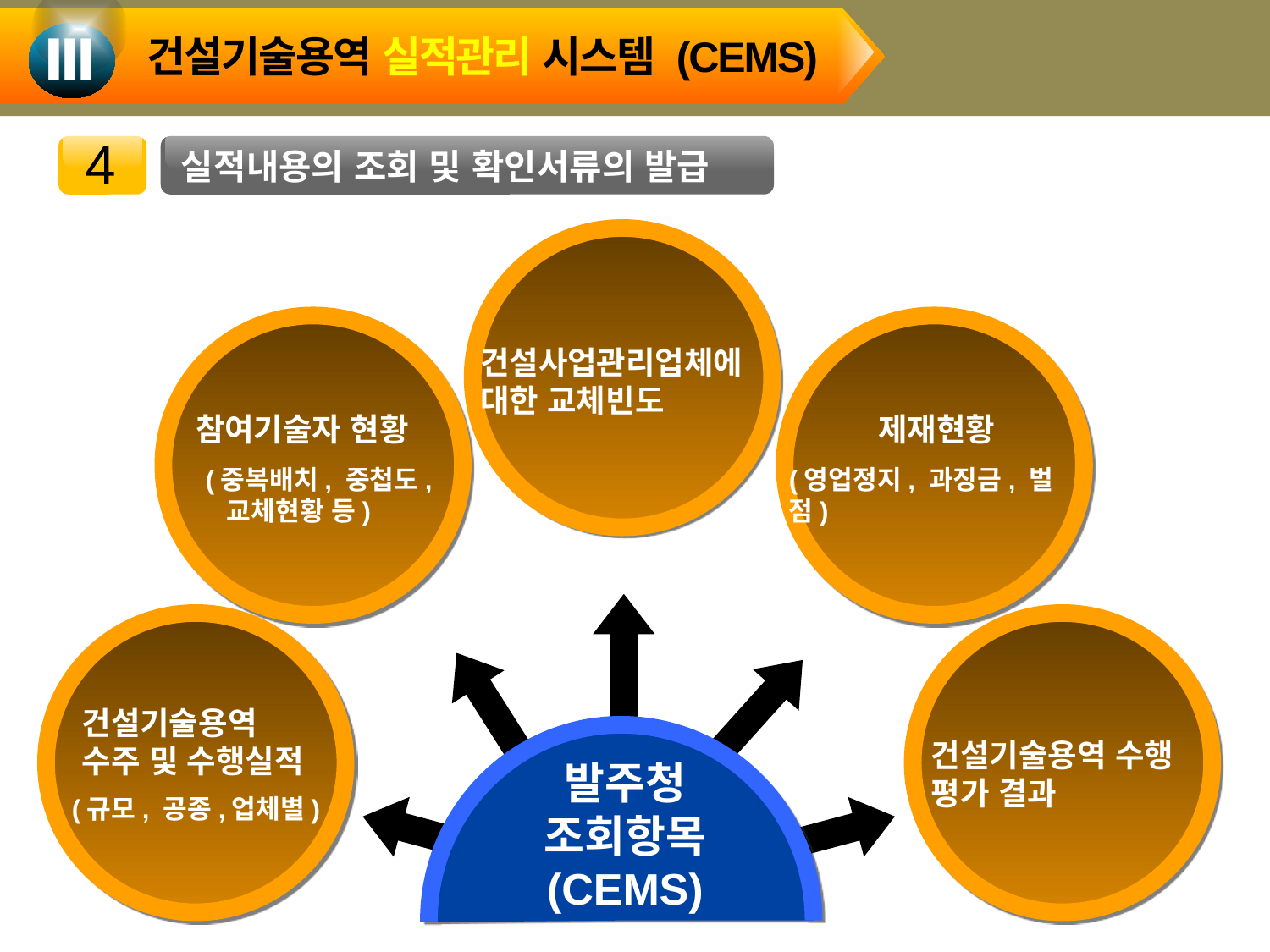

Ⅲ

건설기술용역 실적관리 시스템 (CEMS)

실적내용의 조회 및 확인서류의 발급
4

건설사업관리업체에
대한 교체빈도

참여기술자 현황
(중복배치, 중첩도,
  교체현황 등)

제재현황
(영업정지, 과징금, 벌점)

건설기술용역
수주 및 수행실적
(규모, 공종,업체별)

건설기술용역 수행
평가 결과

발주청
조회항목
(CEMS)